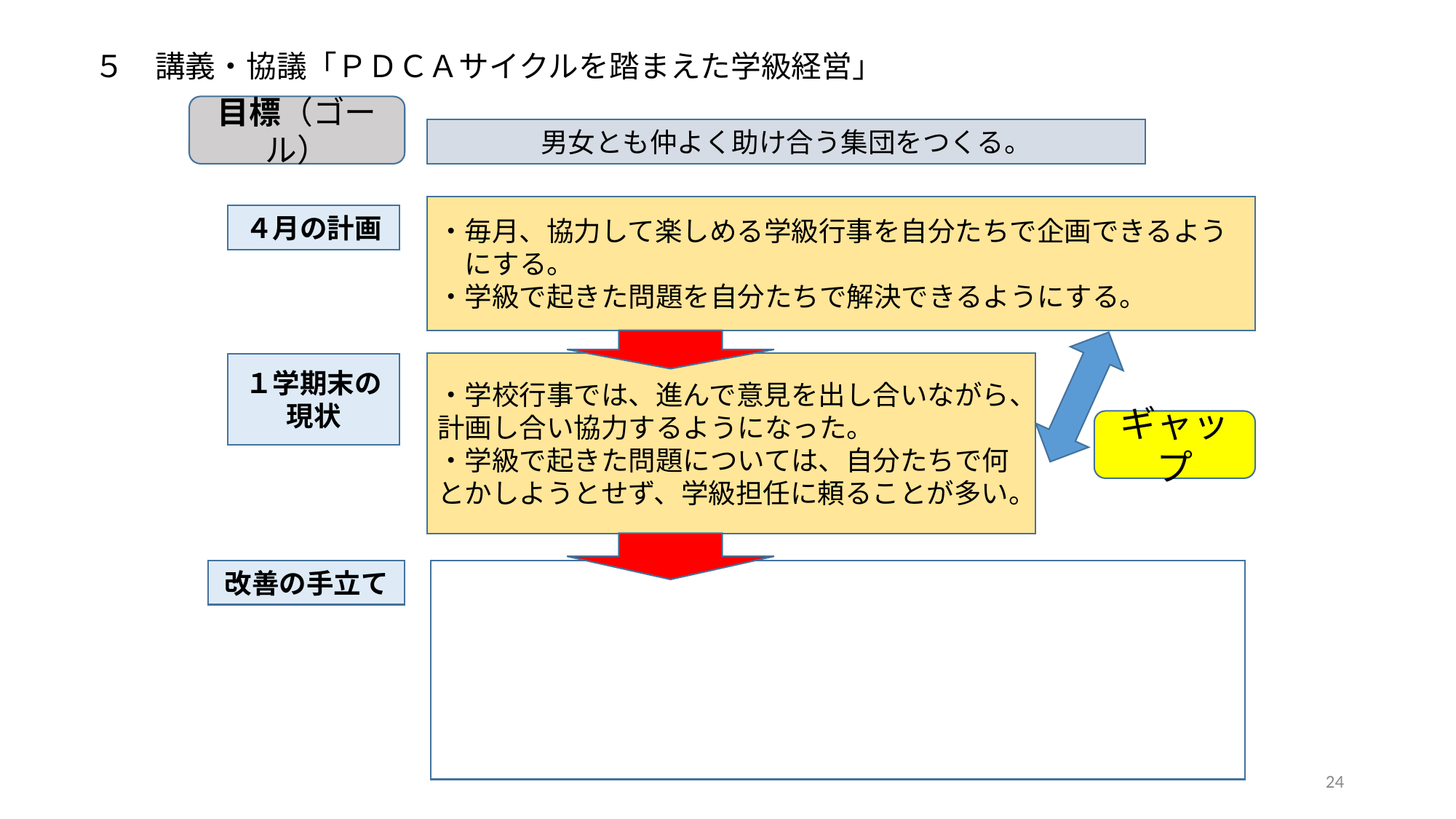

５　講義・協議「ＰＤＣＡサイクルを踏まえた学級経営」
目標（ゴール）
男女とも仲よく助け合う集団をつくる。
・毎月、協力して楽しめる学級行事を自分たちで企画できるよう
　にする。
・学級で起きた問題を自分たちで解決できるようにする。
４月の計画

・学校行事では、進んで意見を出し合いながら、計画し合い協力するようになった。
・学級で起きた問題については、自分たちで何とかしようとせず、学級担任に頼ることが多い。
１学期末の
現状
ギャップ

改善の手立て

24